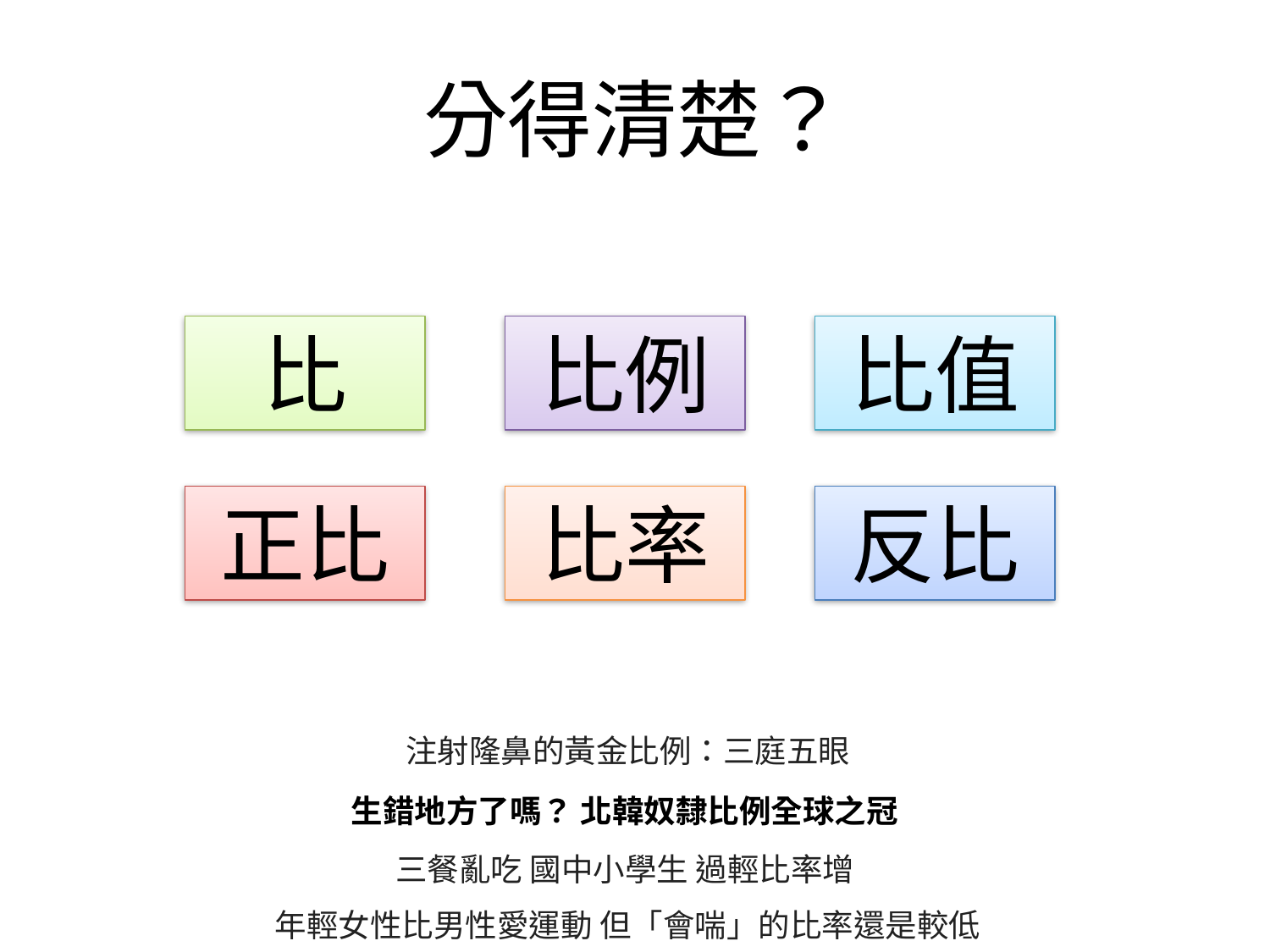

# 分得清楚？
比例
比值
比
正比
比率
反比
注射隆鼻的黃金比例：三庭五眼
生錯地方了嗎？ 北韓奴隸比例全球之冠
三餐亂吃 國中小學生 過輕比率增
年輕女性比男性愛運動 但「會喘」的比率還是較低